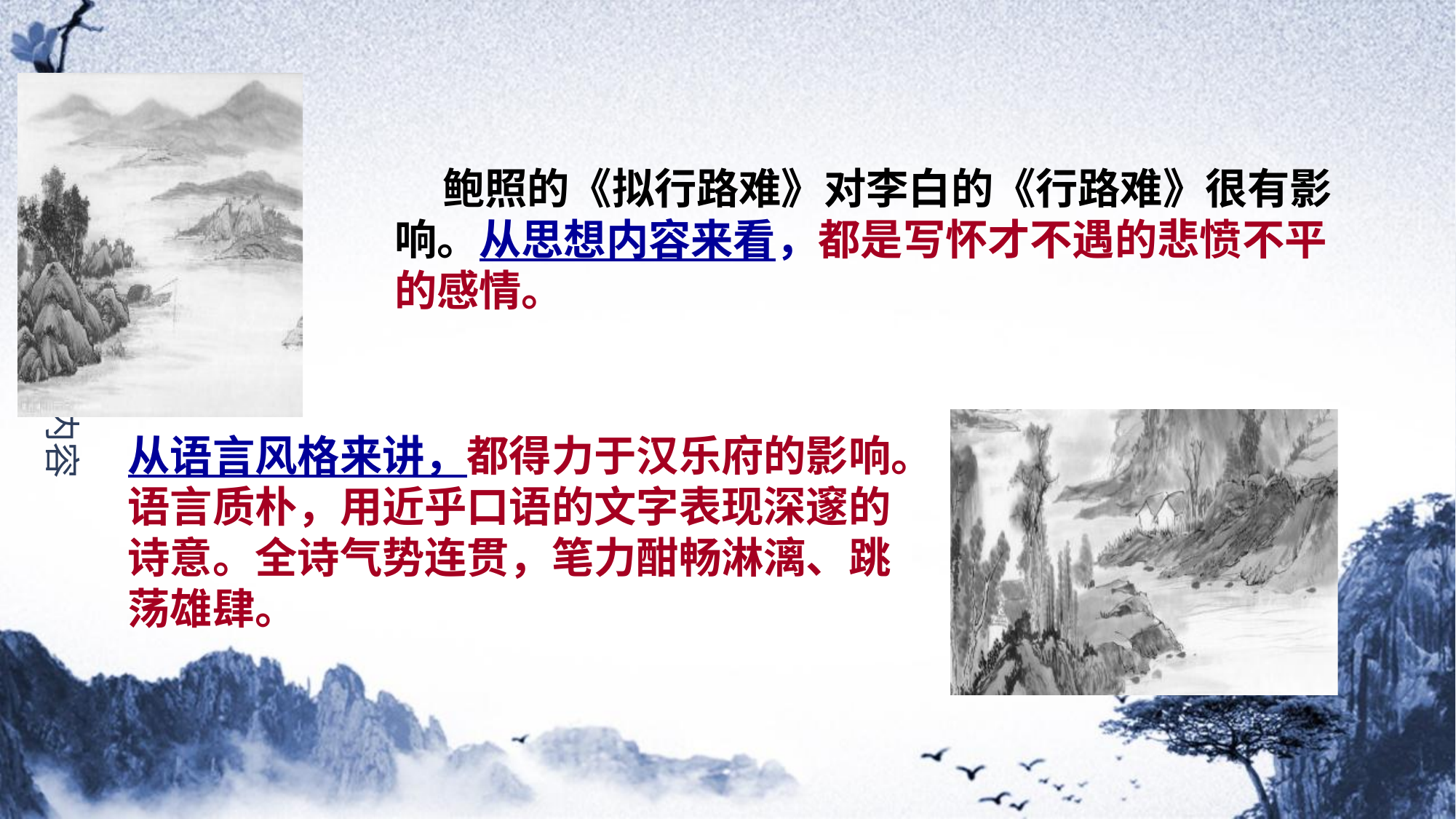

鲍照的《拟行路难》对李白的《行路难》很有影响。从思想内容来看，都是写怀才不遇的悲愤不平的感情。

从语言风格来讲，都得力于汉乐府的影响。语言质朴，用近乎口语的文字表现深邃的诗意。全诗气势连贯，笔力酣畅淋漓、跳荡雄肆。